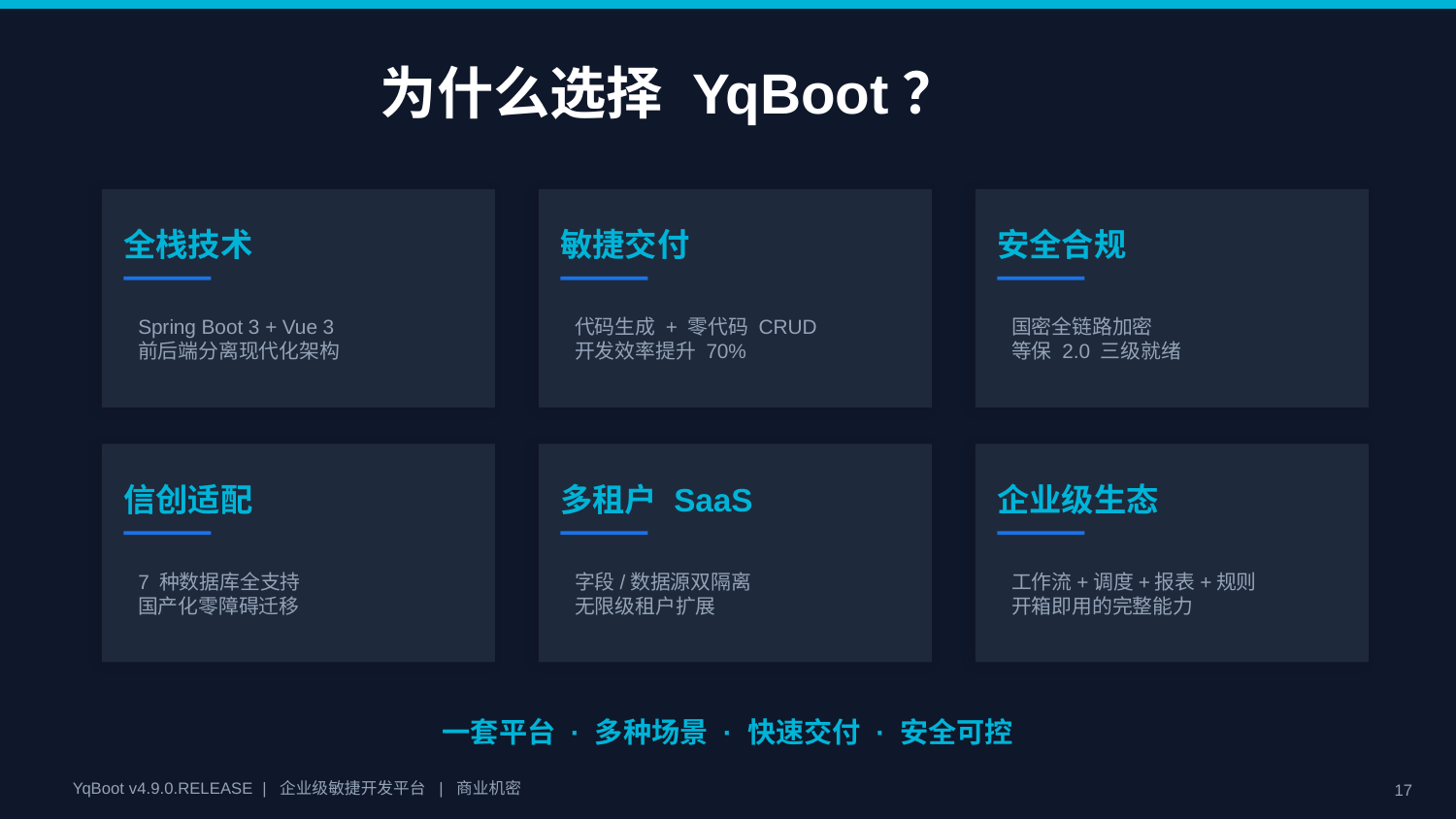

为什么选择 YqBoot？

全栈技术
敏捷交付
安全合规

Spring Boot 3 + Vue 3
前后端分离现代化架构
代码生成 + 零代码 CRUD
开发效率提升 70%
国密全链路加密
等保 2.0 三级就绪

信创适配
多租户 SaaS
企业级生态

7 种数据库全支持
国产化零障碍迁移
字段/数据源双隔离
无限级租户扩展
工作流+调度+报表+规则
开箱即用的完整能力
一套平台 · 多种场景 · 快速交付 · 安全可控

YqBoot v4.9.0.RELEASE  |  企业级敏捷开发平台  |  商业机密
17